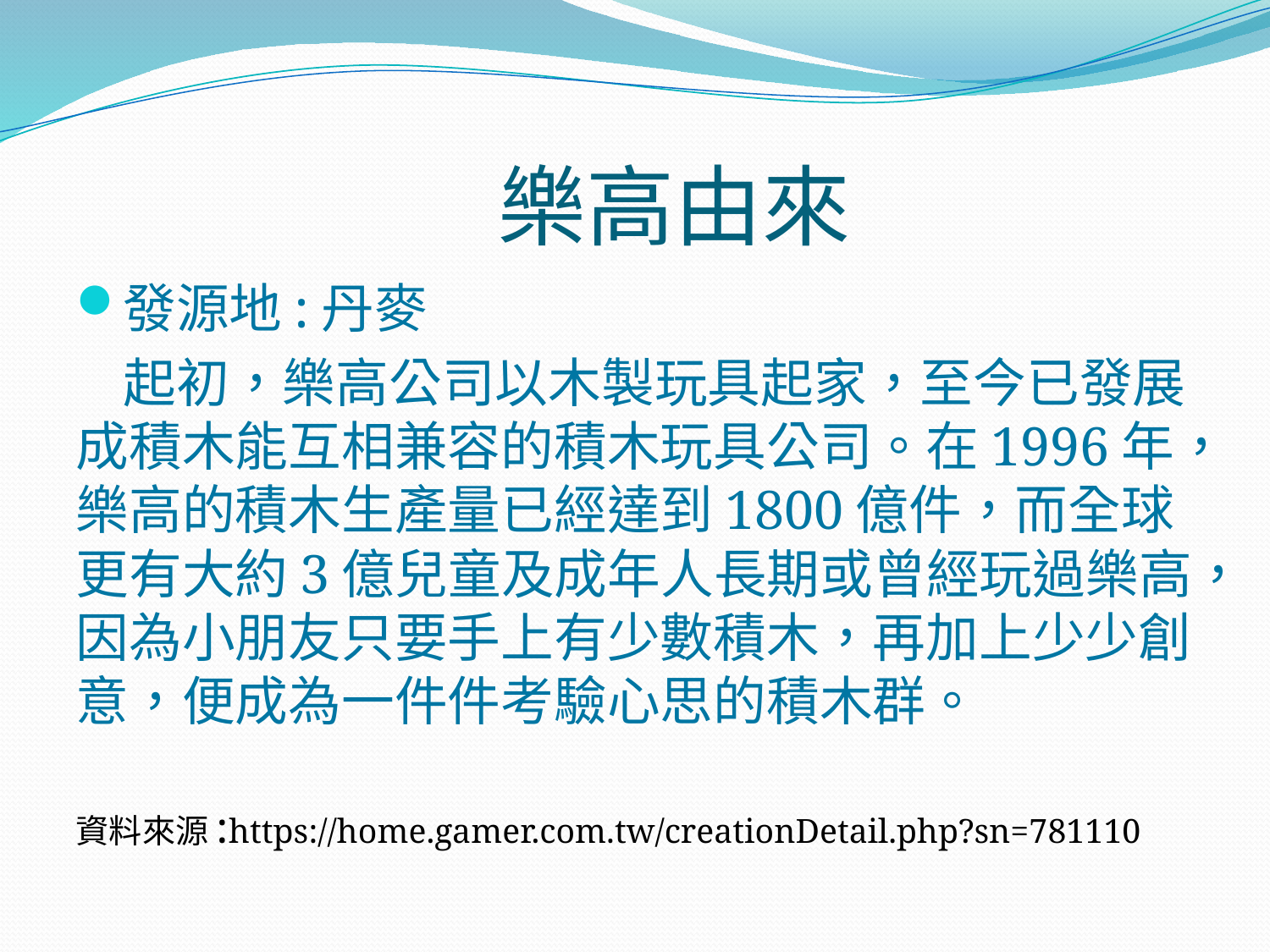

# 樂高由來
發源地:丹麥
   起初，樂高公司以木製玩具起家，至今已發展成積木能互相兼容的積木玩具公司。在1996年，樂高的積木生產量已經達到1800億件，而全球更有大約3億兒童及成年人長期或曾經玩過樂高，因為小朋友只要手上有少數積木，再加上少少創意，便成為一件件考驗心思的積木群。

資料來源:https://home.gamer.com.tw/creationDetail.php?sn=781110